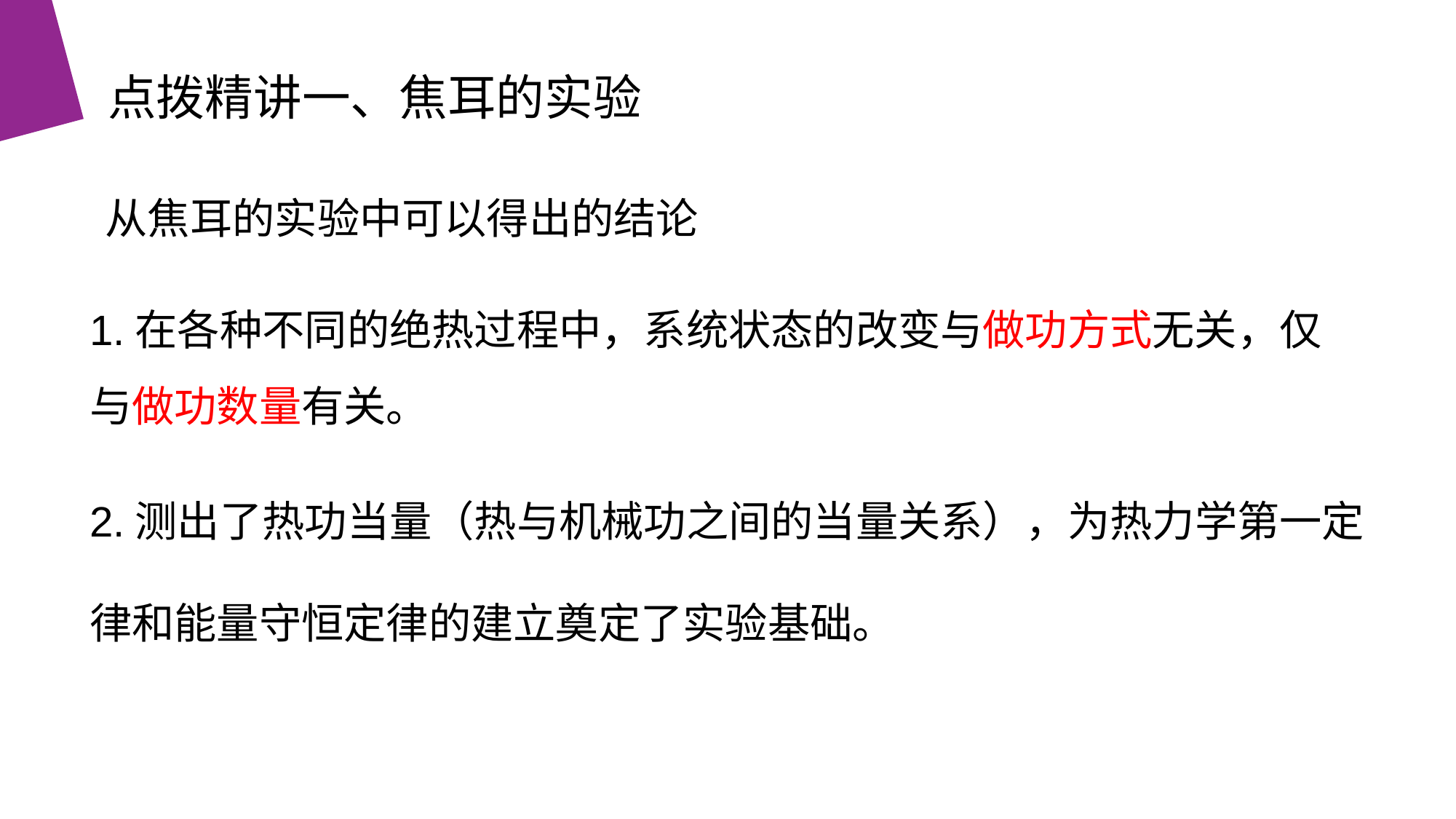

点拨精讲一、焦耳的实验
从焦耳的实验中可以得出的结论
1.在各种不同的绝热过程中，系统状态的改变与做功方式无关，仅与做功数量有关。
2.测出了热功当量（热与机械功之间的当量关系），为热力学第一定律和能量守恒定律的建立奠定了实验基础。